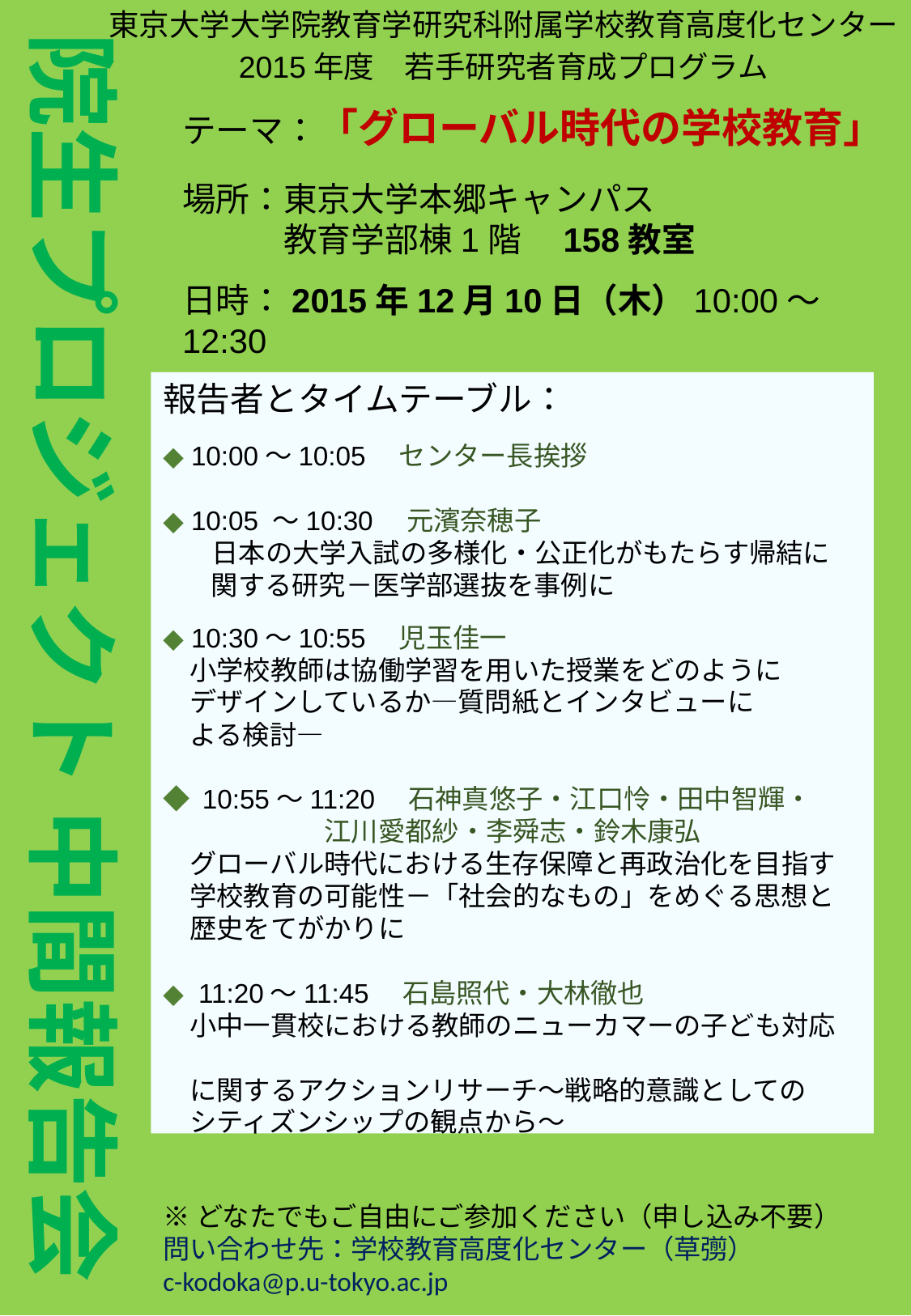

東京大学大学院教育学研究科附属学校教育高度化センター
2015年度　若手研究者育成プログラム
院生プロジェクト 中間報告会
テーマ：「グローバル時代の学校教育」
場所：東京大学本郷キャンパス
　　　教育学部棟1階　158教室
日時：2015年12月10日（木）10:00～12:30
報告者とタイムテーブル：
◆ 10:00～10:05　センター長挨拶
◆ 10:05 ～10:30　元濱奈穂子
       日本の大学入試の多様化・公正化がもたらす帰結に
        関する研究－医学部選抜を事例に
◆ 10:30～10:55　児玉佳一
　小学校教師は協働学習を用いた授業をどのように
　デザインしているか―質問紙とインタビューに
　よる検討―
◆ 10:55～11:20　石神真悠子・江口怜・田中智輝・
　　　　　　江川愛都紗・李舜志・鈴木康弘
　グローバル時代における生存保障と再政治化を目指す
　学校教育の可能性－「社会的なもの」をめぐる思想と
　歴史をてがかりに

◆  11:20～11:45　石島照代・大林徹也
　小中一貫校における教師のニューカマーの子ども対応
　に関するアクションリサーチ～戦略的意識としての
　シティズンシップの観点から～

※どなたでもご自由にご参加ください（申し込み不要）
問い合わせ先：学校教育高度化センター（草彅）
c-kodoka@p.u-tokyo.ac.jp